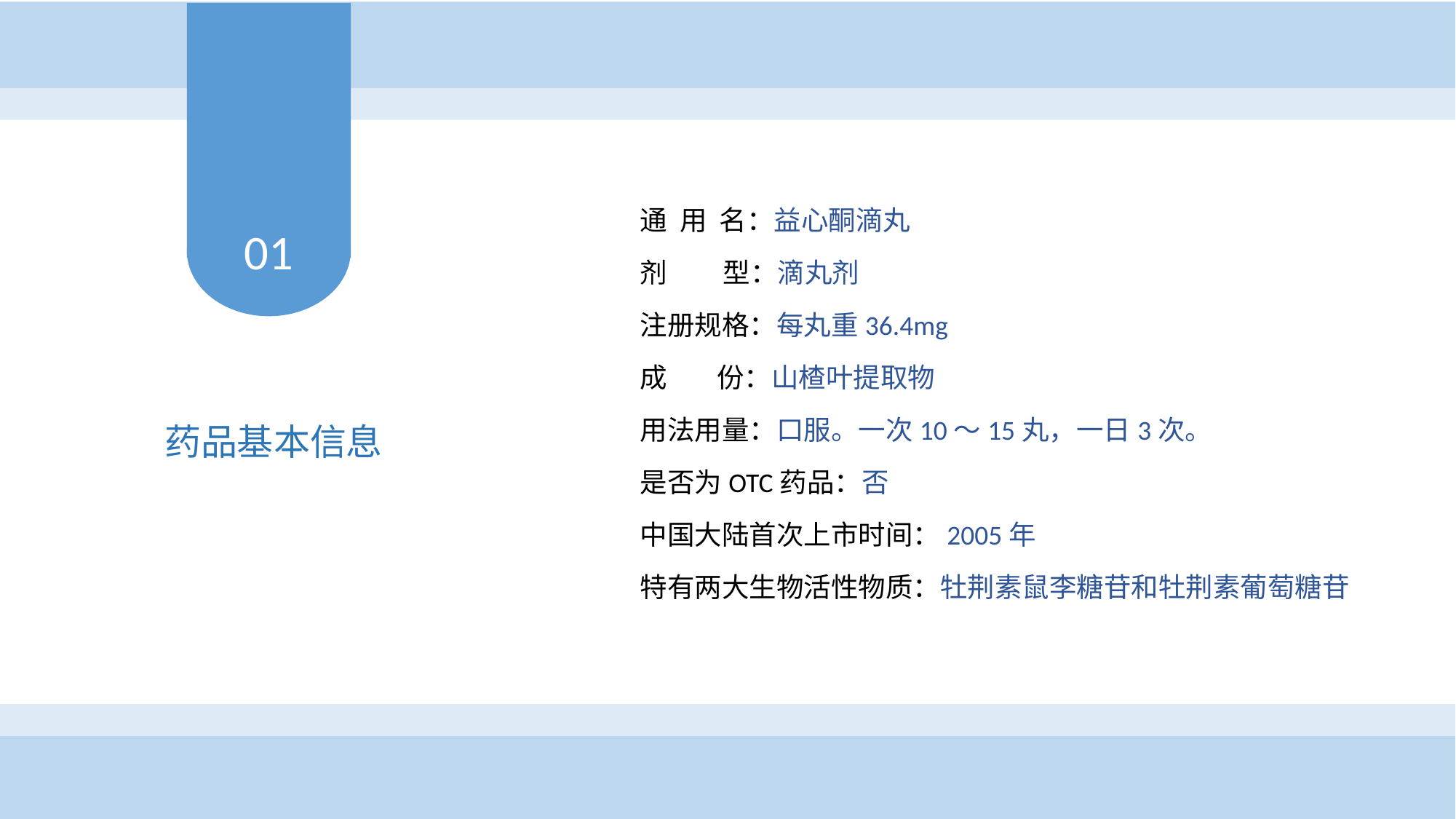

通  用  名：益心酮滴丸
剂         型：滴丸剂
注册规格：每丸重36.4mg
成        份：山楂叶提取物
用法用量：口服。一次10～15丸，一日3次。
是否为OTC药品：否
中国大陆首次上市时间：2005年
特有两大生物活性物质：牡荆素鼠李糖苷和牡荆素葡萄糖苷

01
药品基本信息